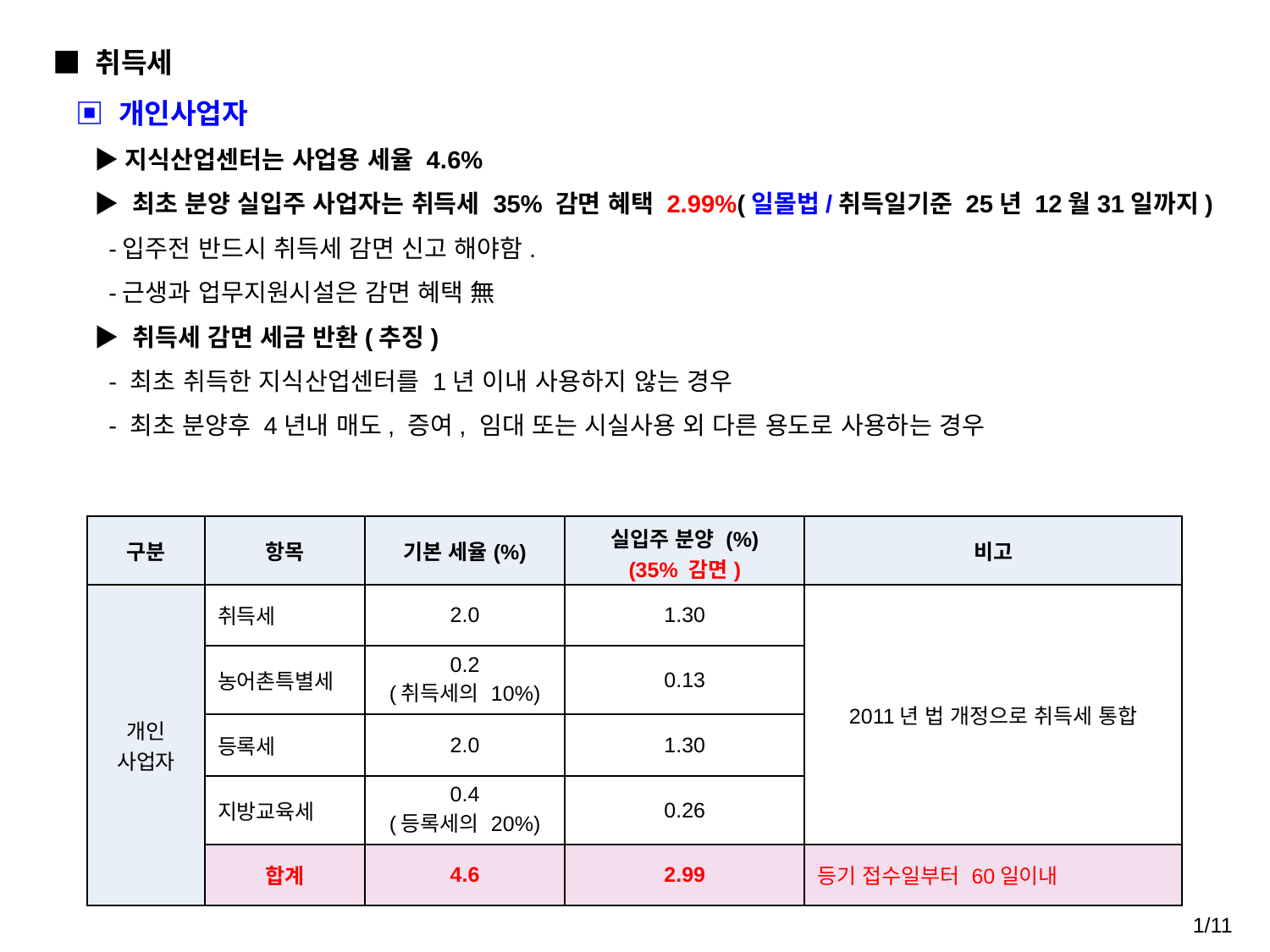

# ■ 취득세
   ▣ 개인사업자
      ▶지식산업센터는 사업용 세율 4.6%
      ▶ 최초 분양 실입주 사업자는 취득세 35% 감면 혜택 2.99%(일몰법/취득일기준 25년 12월31일까지)
        -입주전 반드시 취득세 감면 신고 해야함.
        -근생과 업무지원시설은 감면 혜택 無
      ▶ 취득세 감면 세금 반환(추징)
        - 최초 취득한 지식산업센터를 1년 이내 사용하지 않는 경우
        - 최초 분양후 4년내 매도, 증여, 임대 또는 시실사용 외 다른 용도로 사용하는 경우

| 구분 | 항목 | 기본 세율(%) | 실입주 분양 (%) (35% 감면) | 비고 |
| --- | --- | --- | --- | --- |
| 개인 사업자 | 취득세 | 2.0 | 1.30 | 2011년 법 개정으로 취득세 통합 |
|  | 농어촌특별세 | 0.2 (취득세의 10%) | 0.13 |  |
|  | 등록세 | 2.0 | 1.30 |  |
|  | 지방교육세 | 0.4 (등록세의 20%) | 0.26 |  |
|  | 합계 | 4.6 | 2.99 | 등기 접수일부터 60일이내 |
1/11